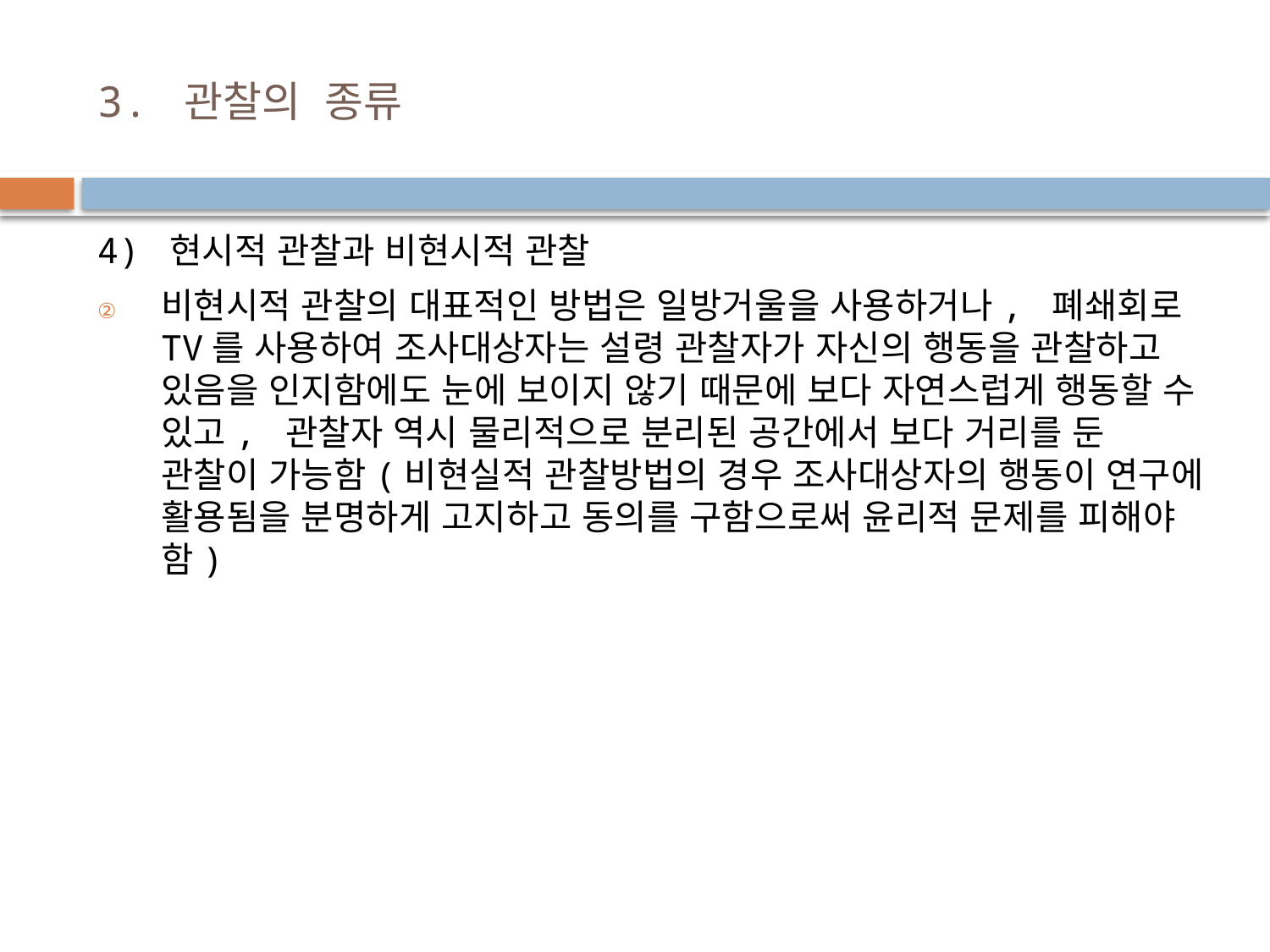

# 3. 관찰의  종류
4) 현시적 관찰과 비현시적 관찰
비현시적 관찰의 대표적인 방법은 일방거울을 사용하거나, 폐쇄회로 TV를 사용하여 조사대상자는 설령 관찰자가 자신의 행동을 관찰하고 있음을 인지함에도 눈에 보이지 않기 때문에 보다 자연스럽게 행동할 수 있고, 관찰자 역시 물리적으로 분리된 공간에서 보다 거리를 둔 관찰이 가능함(비현실적 관찰방법의 경우 조사대상자의 행동이 연구에 활용됨을 분명하게 고지하고 동의를 구함으로써 윤리적 문제를 피해야 함)